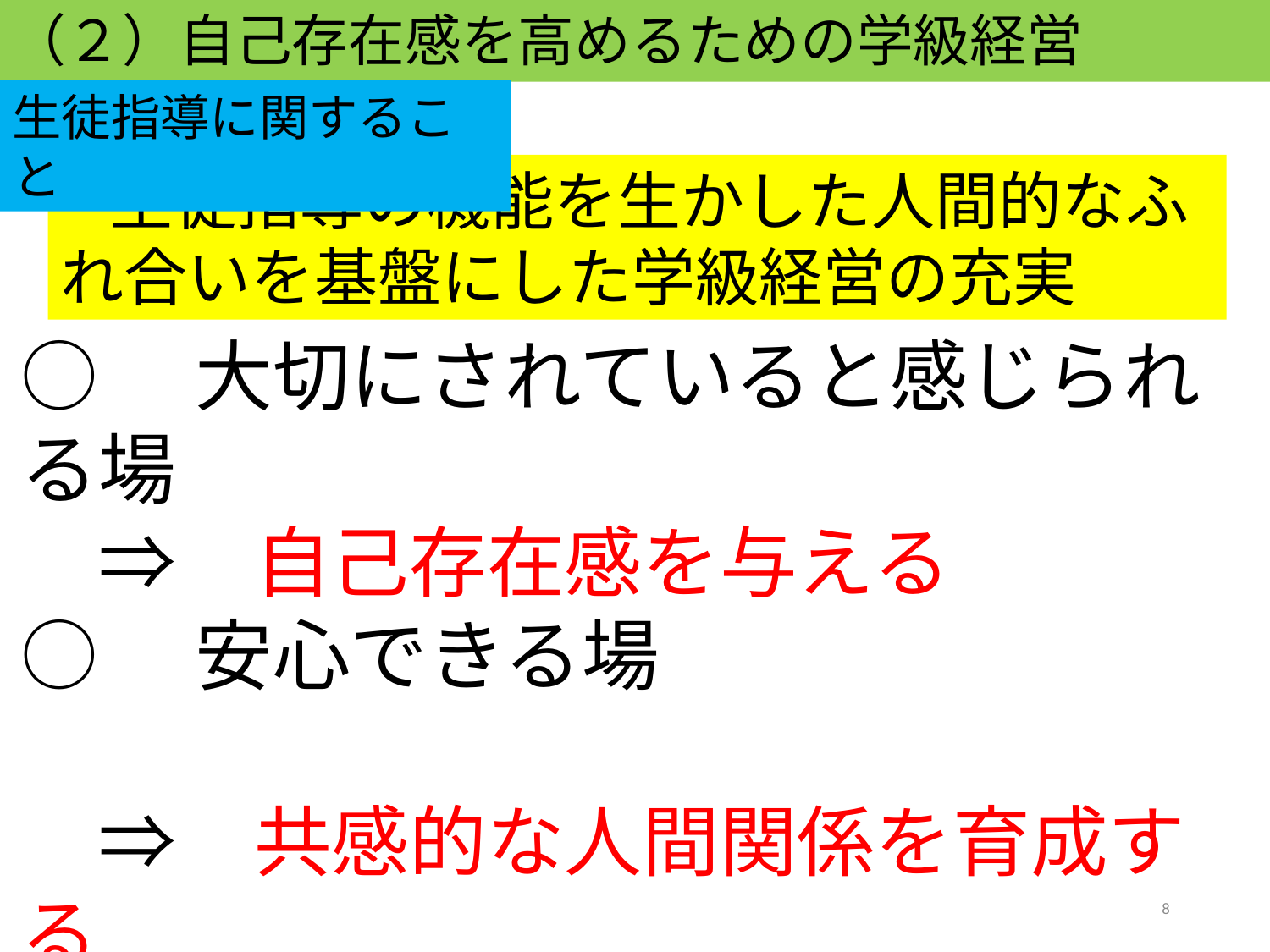

（２）自己存在感を高めるための学級経営
生徒指導に関すること
　生徒指導の機能を生かした人間的なふれ合いを基盤にした学級経営の充実
○　大切にされていると感じられる場
　⇒　自己存在感を与える
○　安心できる場
　⇒　共感的な人間関係を育成する
○　自信をもって活動できる場
　⇒　自己決定の場を与える
8